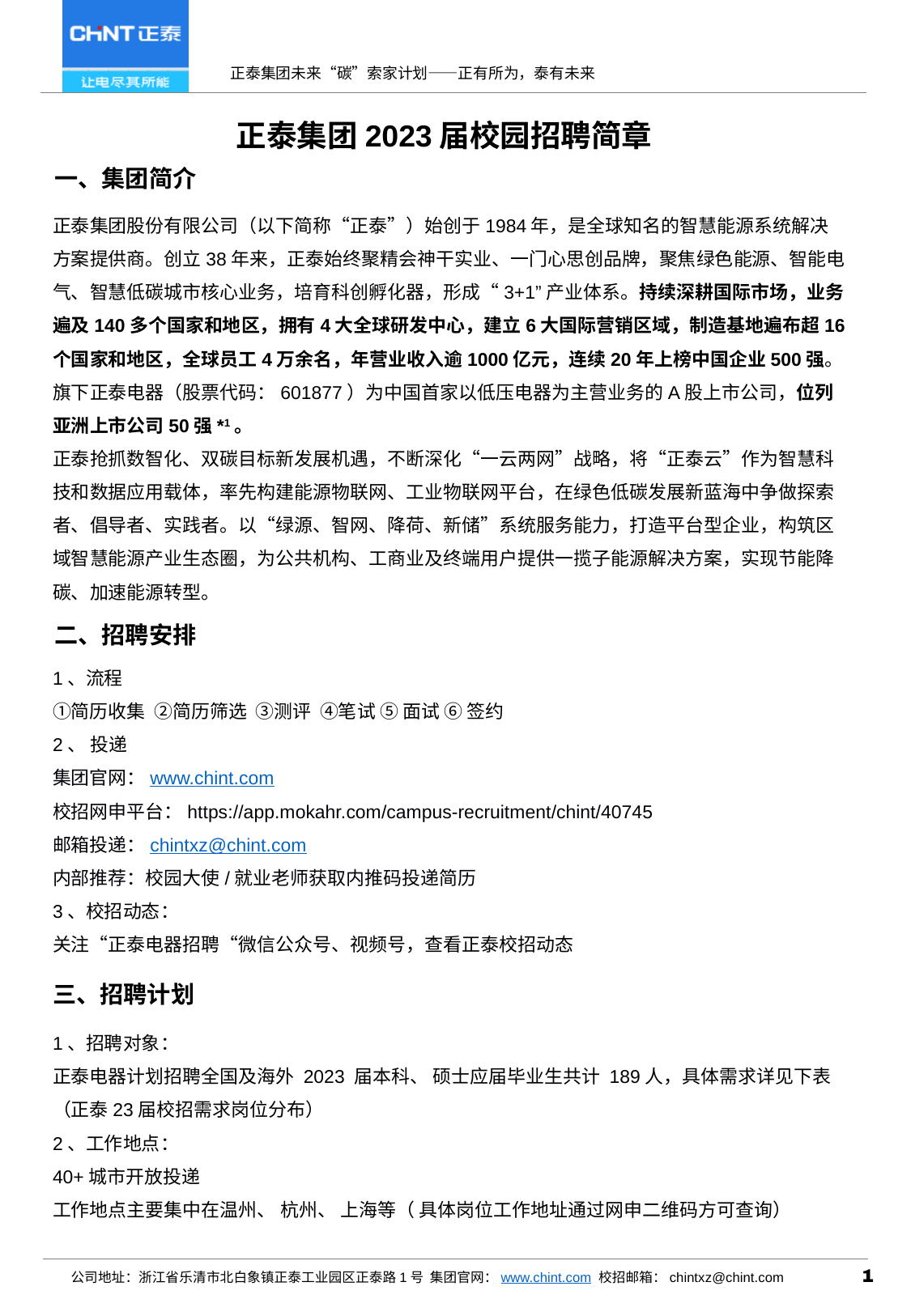

正泰集团未来“碳”索家计划——正有所为，泰有未来

正泰集团2023届校园招聘简章
一、集团简介
正泰集团股份有限公司（以下简称“正泰”）始创于1984年，是全球知名的智慧能源系统解决方案提供商。创立38年来，正泰始终聚精会神干实业、一门心思创品牌，聚焦绿色能源、智能电气、智慧低碳城市核心业务，培育科创孵化器，形成“3+1”产业体系。持续深耕国际市场，业务遍及140多个国家和地区，拥有4大全球研发中心，建立6大国际营销区域，制造基地遍布超16个国家和地区，全球员工4万余名，年营业收入逾1000亿元，连续20年上榜中国企业500强。旗下正泰电器（股票代码：601877）为中国首家以低压电器为主营业务的A股上市公司，位列亚洲上市公司50强*1。
正泰抢抓数智化、双碳目标新发展机遇，不断深化“一云两网”战略，将“正泰云”作为智慧科技和数据应用载体，率先构建能源物联网、工业物联网平台，在绿色低碳发展新蓝海中争做探索者、倡导者、实践者。以“绿源、智网、降荷、新储”系统服务能力，打造平台型企业，构筑区域智慧能源产业生态圈，为公共机构、工商业及终端用户提供一揽子能源解决方案，实现节能降碳、加速能源转型。
二、招聘安排
1、流程
①简历收集  ②简历筛选  ③测评  ④笔试 ⑤ 面试 ⑥ 签约
2、 投递
集团官网：www.chint.com
校招网申平台：https://app.mokahr.com/campus-recruitment/chint/40745
邮箱投递：chintxz@chint.com
内部推荐：校园大使/就业老师获取内推码投递简历
3、校招动态：
关注“正泰电器招聘“微信公众号、视频号，查看正泰校招动态
三、招聘计划
1、招聘对象：
正泰电器计划招聘全国及海外 2023 届本科、 硕士应届毕业生共计 189人，具体需求详见下表（正泰23届校招需求岗位分布）
2、工作地点：
40+城市开放投递
工作地点主要集中在温州、 杭州、 上海等（ 具体岗位工作地址通过网申二维码方可查询）
1
公司地址：浙江省乐清市北白象镇正泰工业园区正泰路1号  集团官网：www.chint.com 校招邮箱：chintxz@chint.com